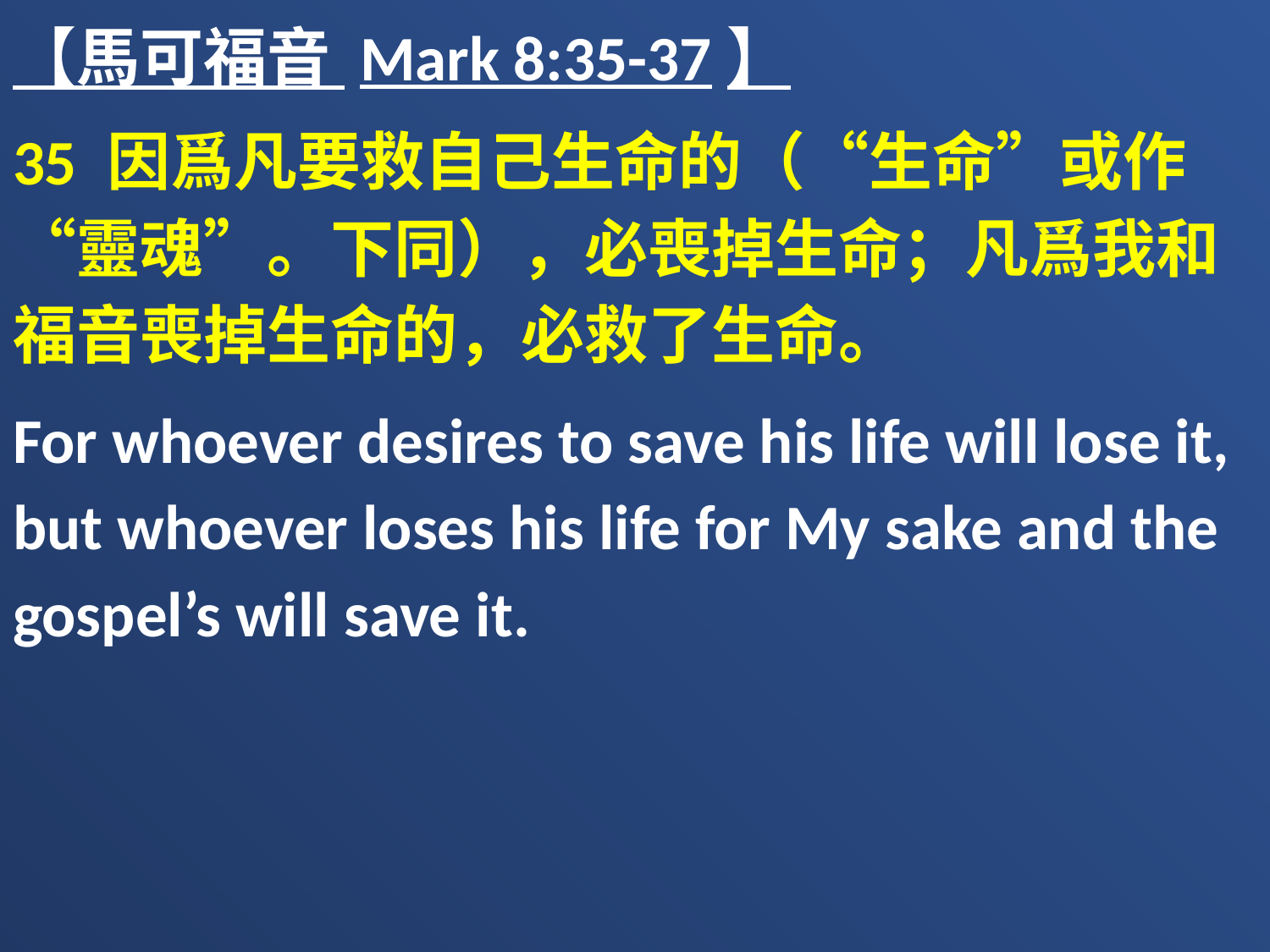

【馬可福音 Mark 8:35-37】
35 因爲凡要救自己生命的（“生命”或作“靈魂”。下同），必喪掉生命；凡爲我和福音喪掉生命的，必救了生命。
For whoever desires to save his life will lose it, but whoever loses his life for My sake and the gospel’s will save it.